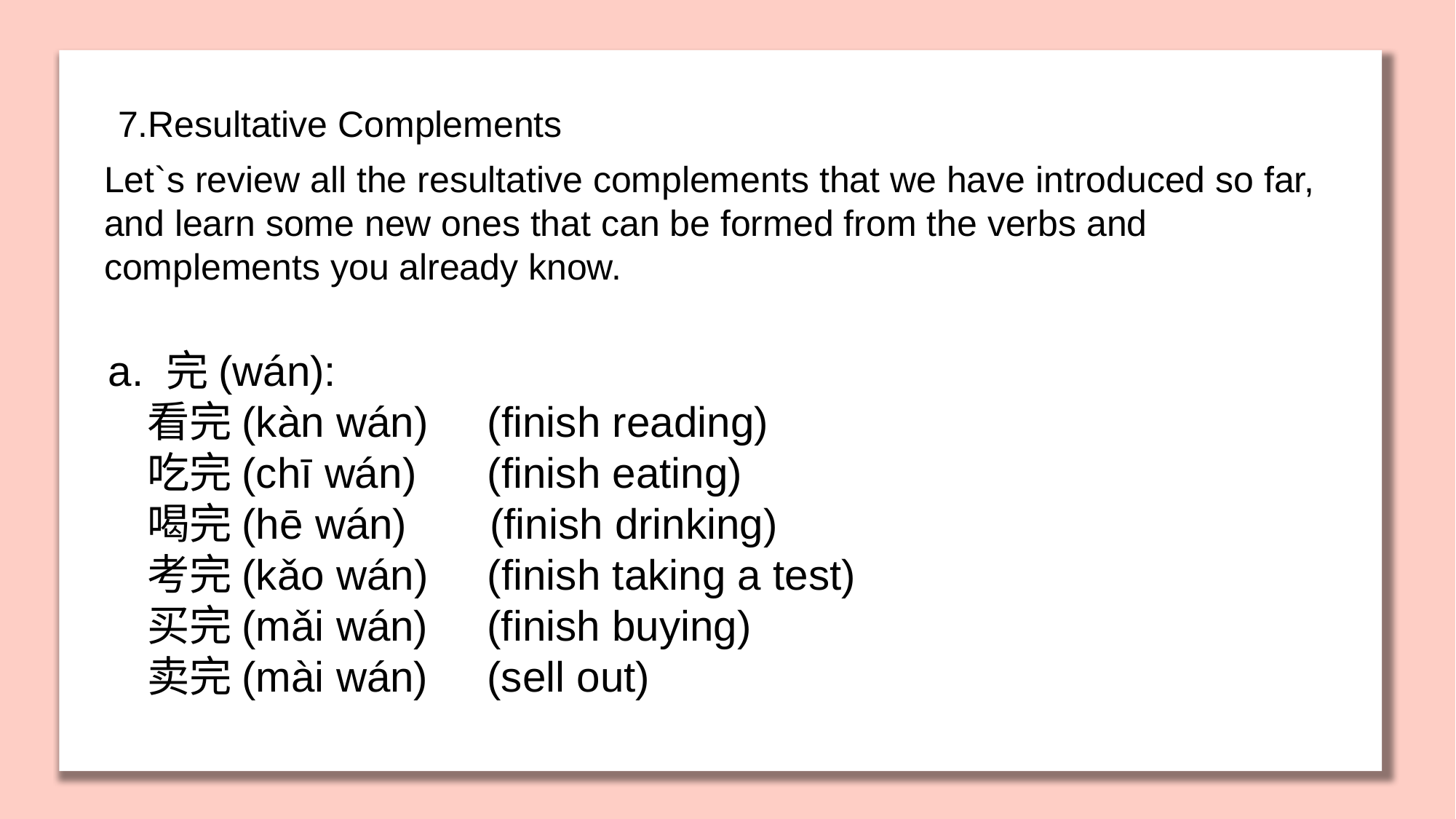

7.Resultative Complements
Let`s review all the resultative complements that we have introduced so far, and learn some new ones that can be formed from the verbs and complements you already know.
a. 完(wán):
   看完(kàn wán)     (finish reading)
   吃完(chī wán)      (finish eating)
   喝完(hē wán)       (finish drinking)
   考完(kǎo wán)     (finish taking a test)
   买完(mǎi wán)     (finish buying)
   卖完(mài wán)     (sell out)